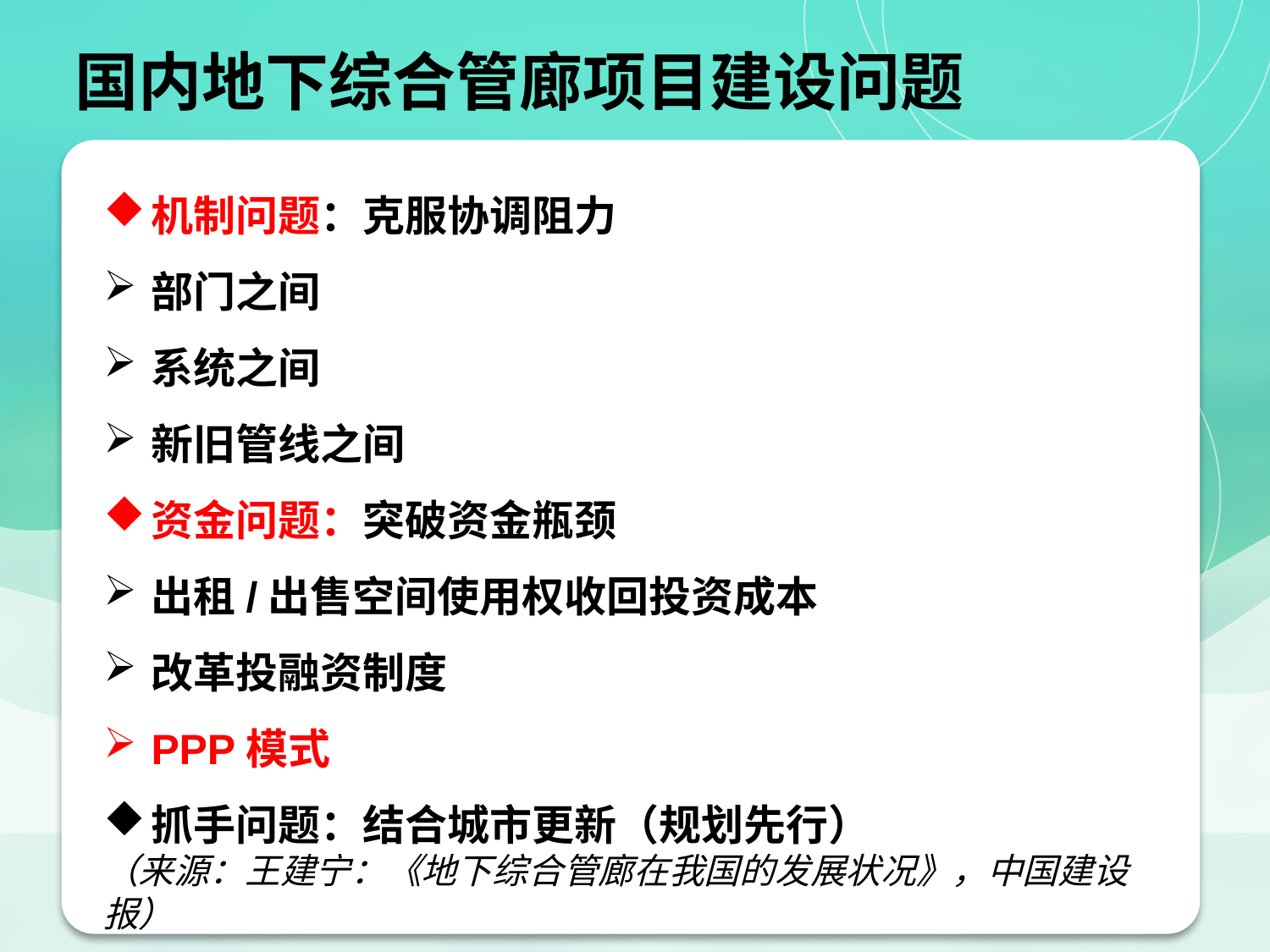

国内地下综合管廊项目建设问题

机制问题：克服协调阻力
部门之间
系统之间
新旧管线之间
资金问题：突破资金瓶颈
出租/出售空间使用权收回投资成本
改革投融资制度
PPP模式
抓手问题：结合城市更新（规划先行）
（来源：王建宁：《地下综合管廊在我国的发展状况》，中国建设报）

21